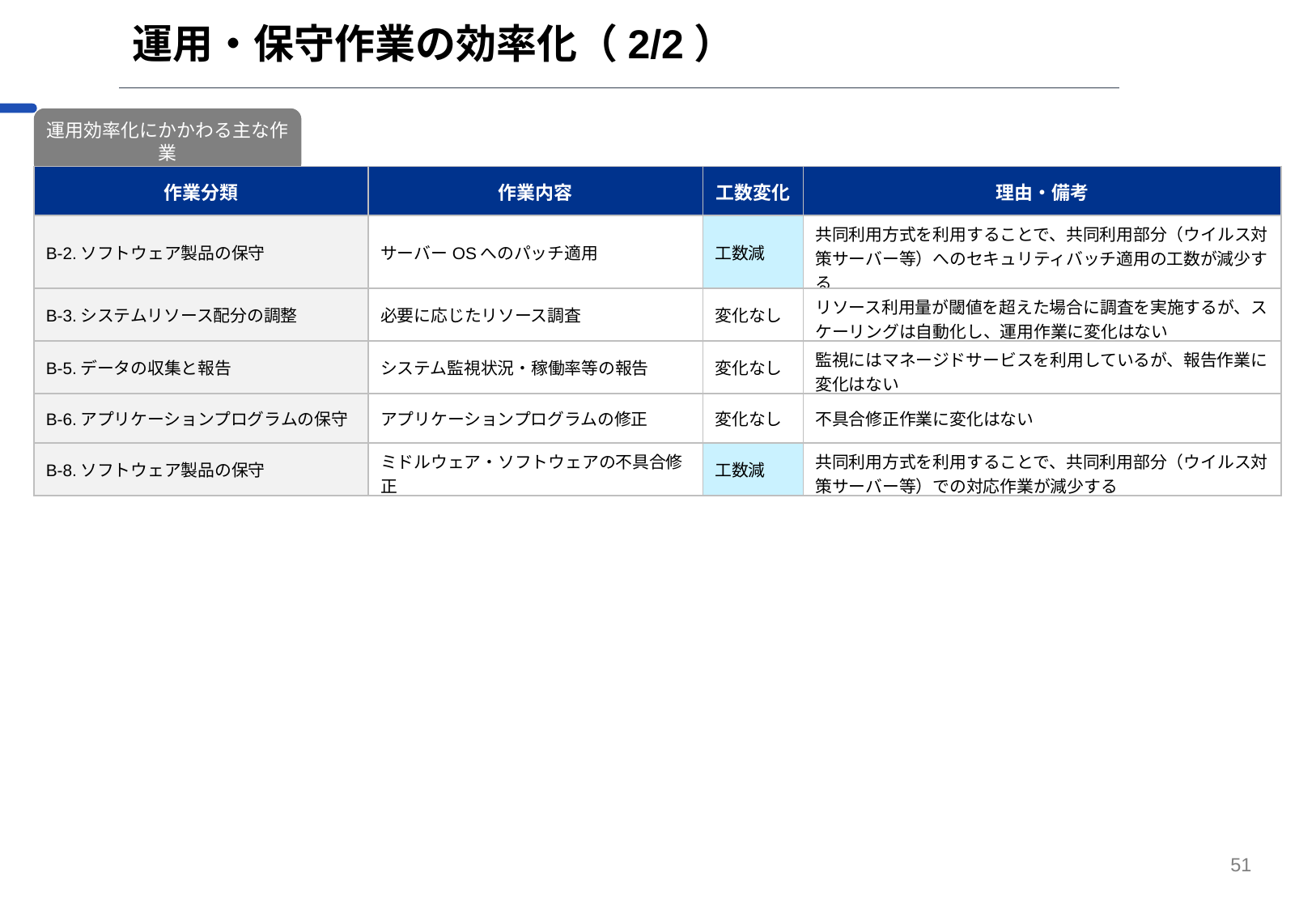

# 運用・保守作業の効率化（2/2）
運用効率化にかかわる主な作業
| 作業分類 | 作業内容 | 工数変化 | 理由・備考 |
| --- | --- | --- | --- |
| B-2.ソフトウェア製品の保守 | サーバーOSへのパッチ適用 | 工数減 | 共同利用方式を利用することで、共同利用部分（ウイルス対策サーバー等）へのセキュリティバッチ適用の工数が減少する |
| B-3.システムリソース配分の調整 | 必要に応じたリソース調査 | 変化なし | リソース利用量が閾値を超えた場合に調査を実施するが、スケーリングは自動化し、運用作業に変化はない |
| B-5.データの収集と報告 | システム監視状況・稼働率等の報告 | 変化なし | 監視にはマネージドサービスを利用しているが、報告作業に変化はない |
| B-6.アプリケーションプログラムの保守 | アプリケーションプログラムの修正 | 変化なし | 不具合修正作業に変化はない |
| B-8.ソフトウェア製品の保守 | ミドルウェア・ソフトウェアの不具合修正 | 工数減 | 共同利用方式を利用することで、共同利用部分（ウイルス対策サーバー等）での対応作業が減少する |
51